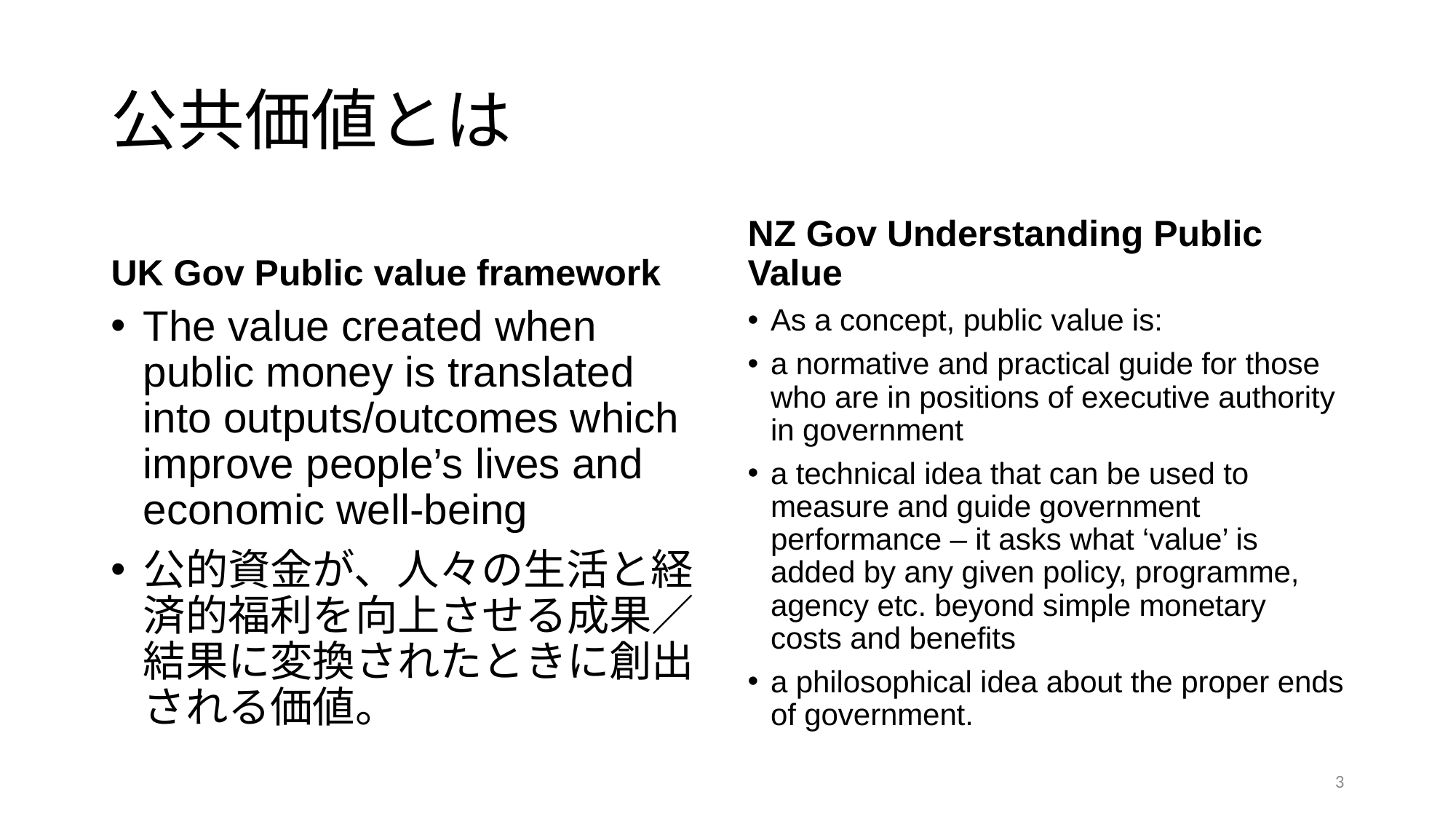

# 公共価値とは
UK Gov Public value framework
NZ Gov Understanding Public Value
The value created when public money is translated into outputs/outcomes which improve people’s lives and economic well-being
公的資金が、人々の生活と経済的福利を向上させる成果／結果に変換されたときに創出される価値。
As a concept, public value is:
a normative and practical guide for those who are in positions of executive authority in government
a technical idea that can be used to measure and guide government performance – it asks what ‘value’ is added by any given policy, programme, agency etc. beyond simple monetary costs and benefits
a philosophical idea about the proper ends of government.
3